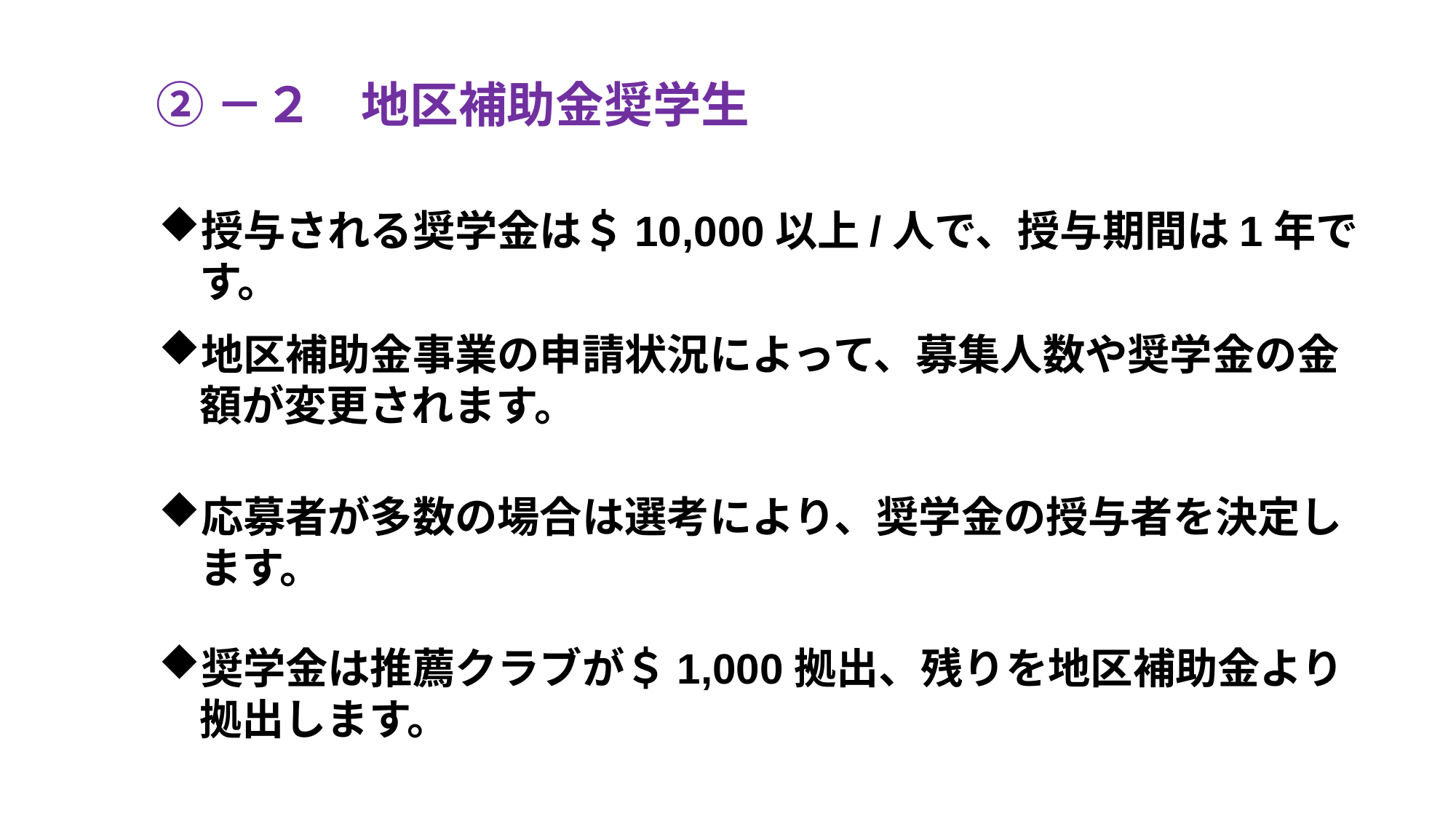

②－２　地区補助金奨学生
授与される奨学金は＄10,000以上/人で、授与期間は1年です。
地区補助金事業の申請状況によって、募集人数や奨学金の金額が変更されます。
応募者が多数の場合は選考により、奨学金の授与者を決定します。
奨学金は推薦クラブが＄1,000拠出、残りを地区補助金より拠出します。